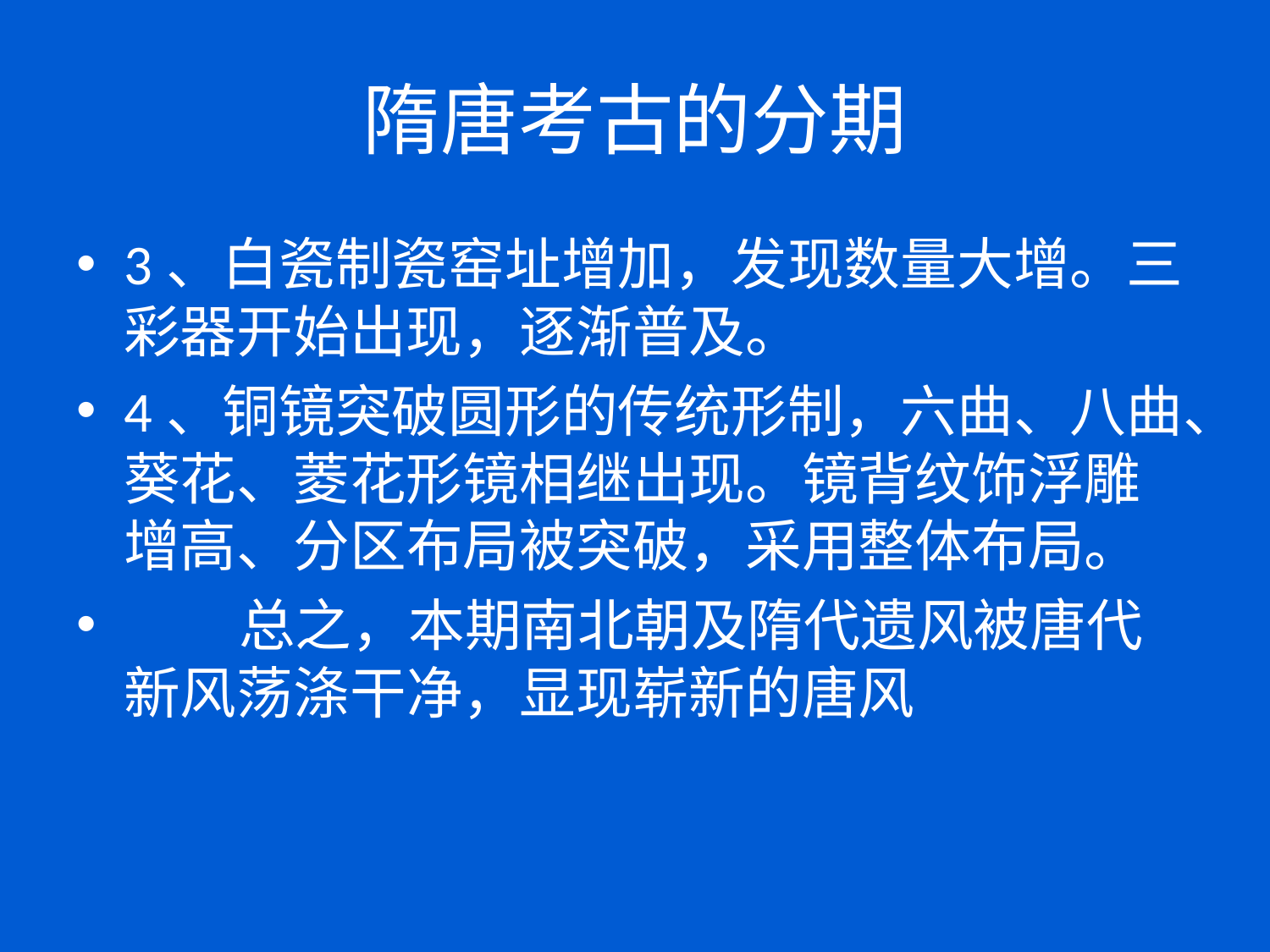

# 隋唐考古的分期
3、白瓷制瓷窑址增加，发现数量大增。三彩器开始出现，逐渐普及。
4、铜镜突破圆形的传统形制，六曲、八曲、葵花、菱花形镜相继出现。镜背纹饰浮雕增高、分区布局被突破，采用整体布局。
        总之，本期南北朝及隋代遗风被唐代新风荡涤干净，显现崭新的唐风